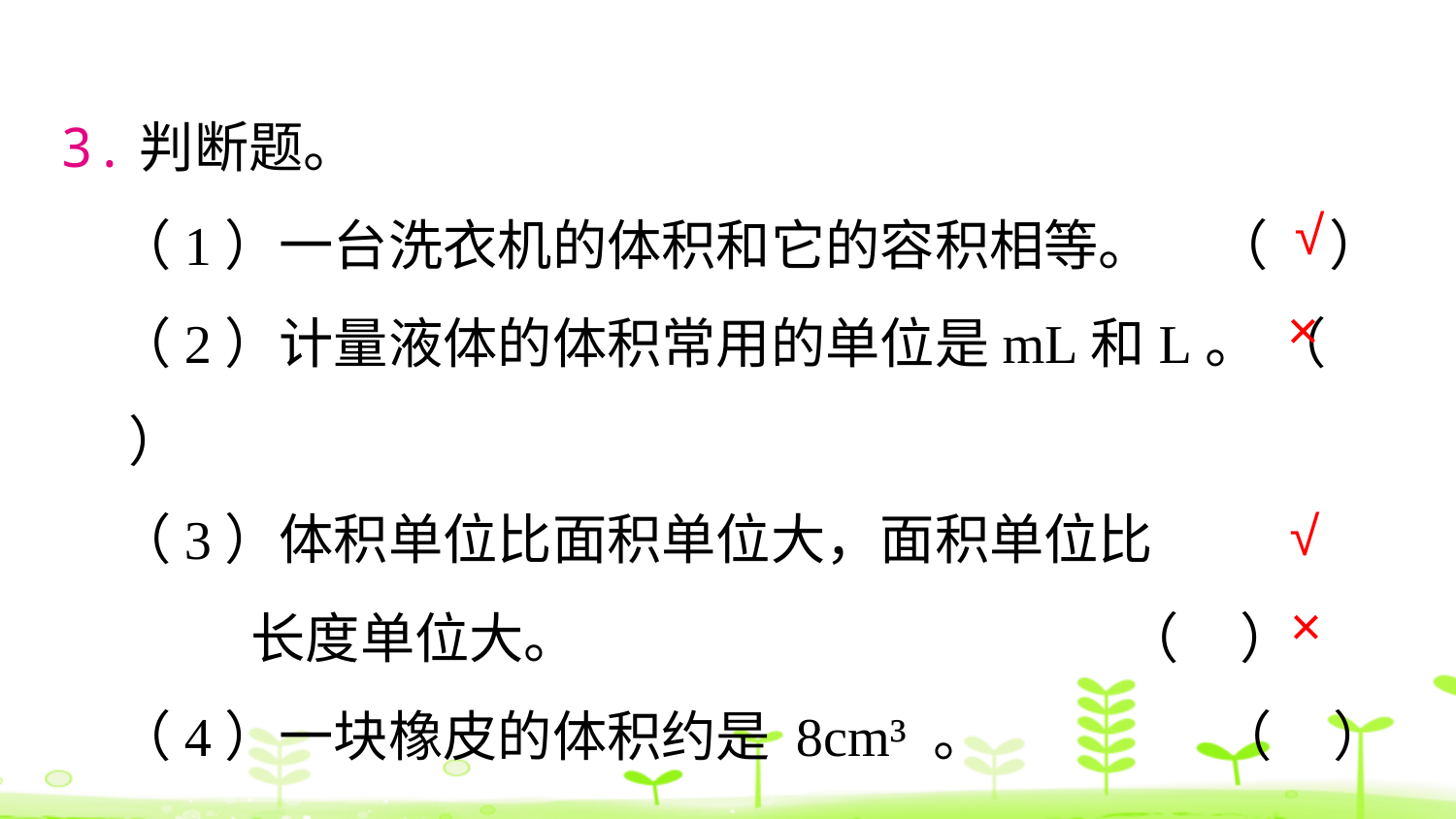

3.判断题。
（1）一台洗衣机的体积和它的容积相等。     （     ）
（2）计量液体的体积常用的单位是mL和L。 （     ）
（3）体积单位比面积单位大，面积单位比
          长度单位大。                                             （     ）
（4）一块橡皮的体积约是 8cm³ 。                   （     ）
√
×
√
×